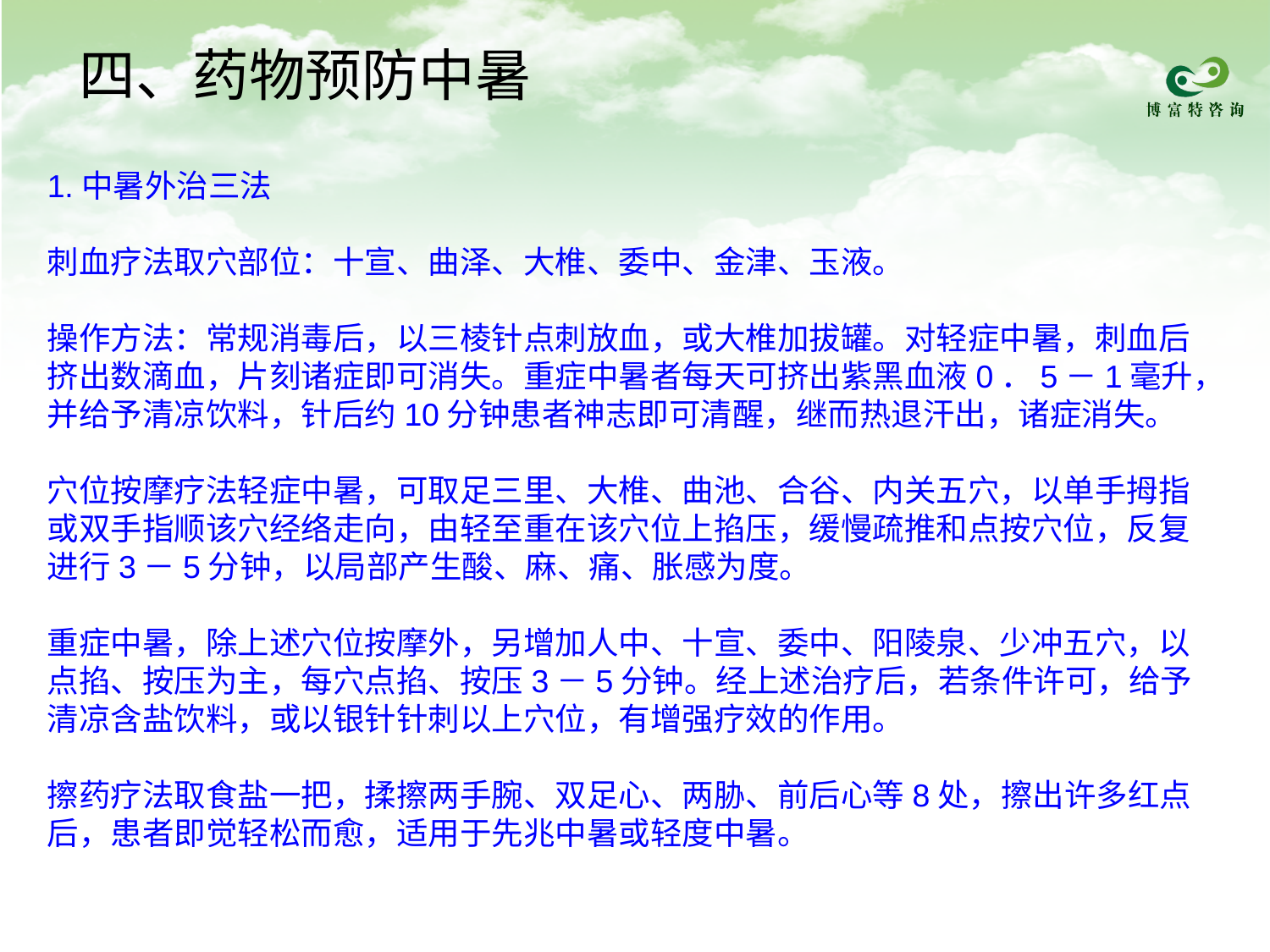

四、药物预防中暑
1.中暑外治三法
刺血疗法取穴部位：十宣、曲泽、大椎、委中、金津、玉液。
操作方法：常规消毒后，以三棱针点刺放血，或大椎加拔罐。对轻症中暑，刺血后挤出数滴血，片刻诸症即可消失。重症中暑者每天可挤出紫黑血液0．5－1毫升，并给予清凉饮料，针后约10分钟患者神志即可清醒，继而热退汗出，诸症消失。
穴位按摩疗法轻症中暑，可取足三里、大椎、曲池、合谷、内关五穴，以单手拇指或双手指顺该穴经络走向，由轻至重在该穴位上掐压，缓慢疏推和点按穴位，反复进行3－5分钟，以局部产生酸、麻、痛、胀感为度。
重症中暑，除上述穴位按摩外，另增加人中、十宣、委中、阳陵泉、少冲五穴，以点掐、按压为主，每穴点掐、按压3－5分钟。经上述治疗后，若条件许可，给予清凉含盐饮料，或以银针针刺以上穴位，有增强疗效的作用。
擦药疗法取食盐一把，揉擦两手腕、双足心、两胁、前后心等8处，擦出许多红点后，患者即觉轻松而愈，适用于先兆中暑或轻度中暑。